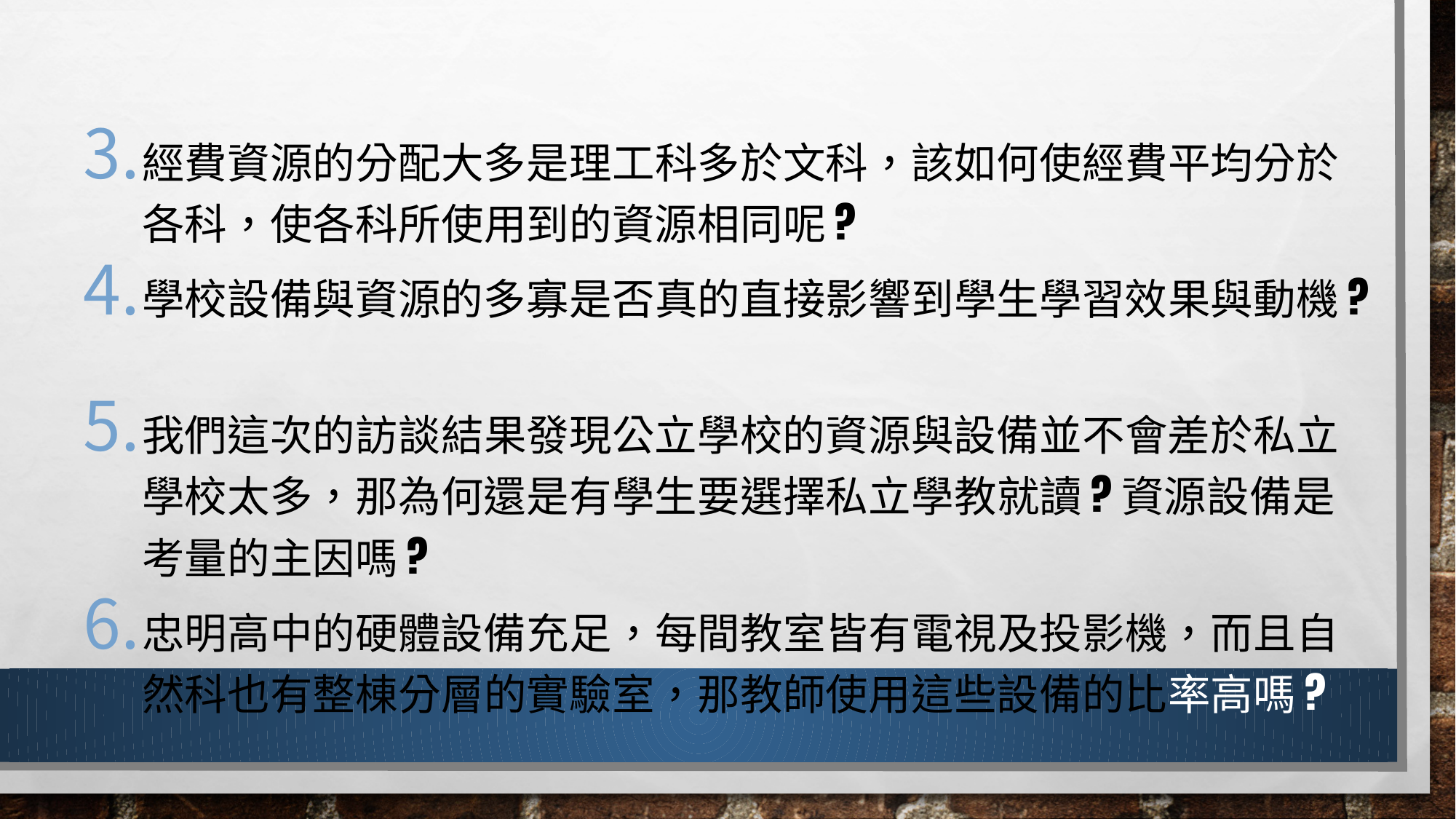

經費資源的分配大多是理工科多於文科，該如何使經費平均分於各科，使各科所使用到的資源相同呢?
學校設備與資源的多寡是否真的直接影響到學生學習效果與動機?
我們這次的訪談結果發現公立學校的資源與設備並不會差於私立學校太多，那為何還是有學生要選擇私立學教就讀?資源設備是考量的主因嗎?
忠明高中的硬體設備充足，每間教室皆有電視及投影機，而且自然科也有整棟分層的實驗室，那教師使用這些設備的比率高嗎?